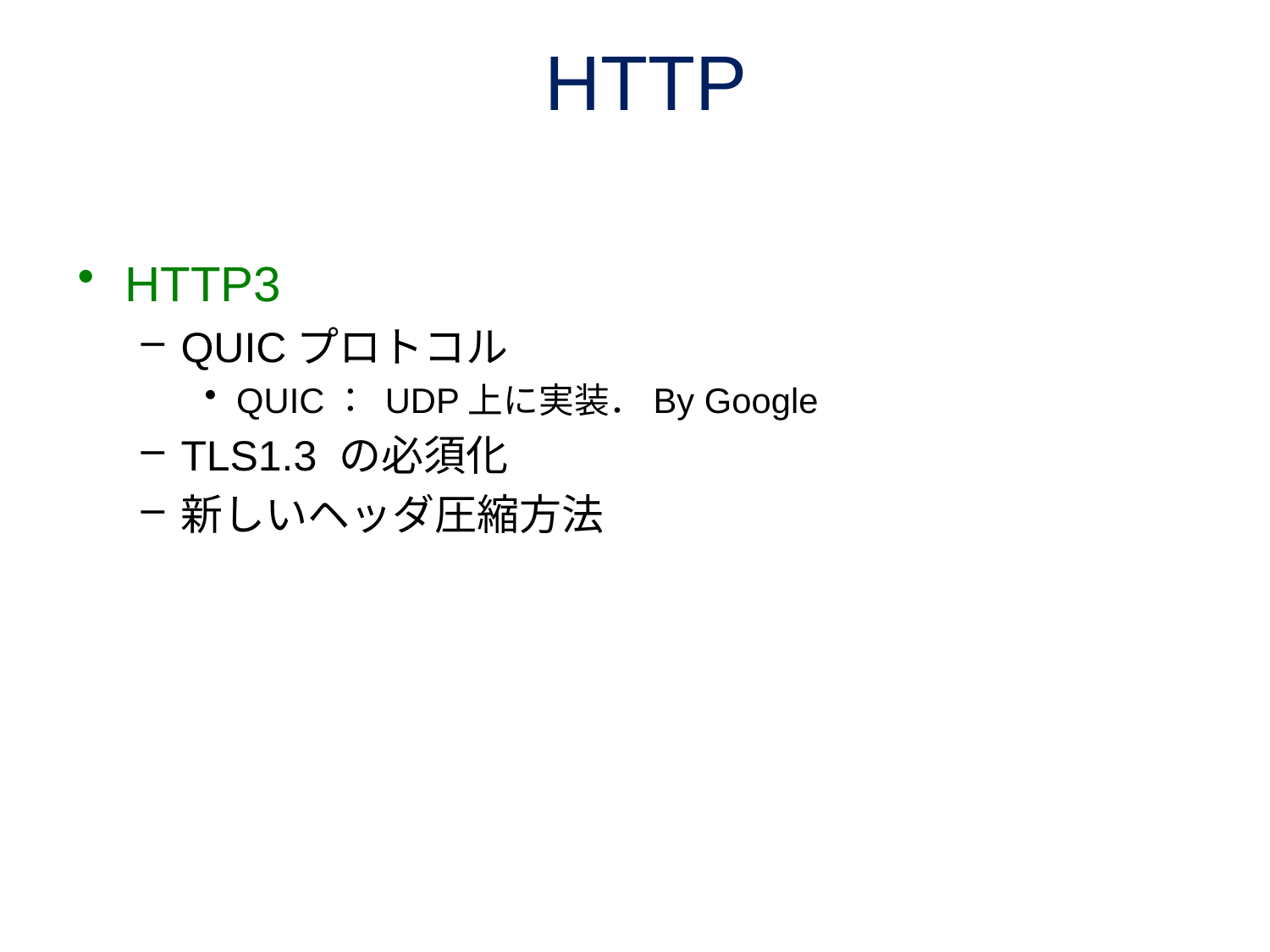

# HTTP
HTTP3
QUICプロトコル
QUIC： UDP上に実装．By Google
TLS1.3 の必須化
新しいヘッダ圧縮方法